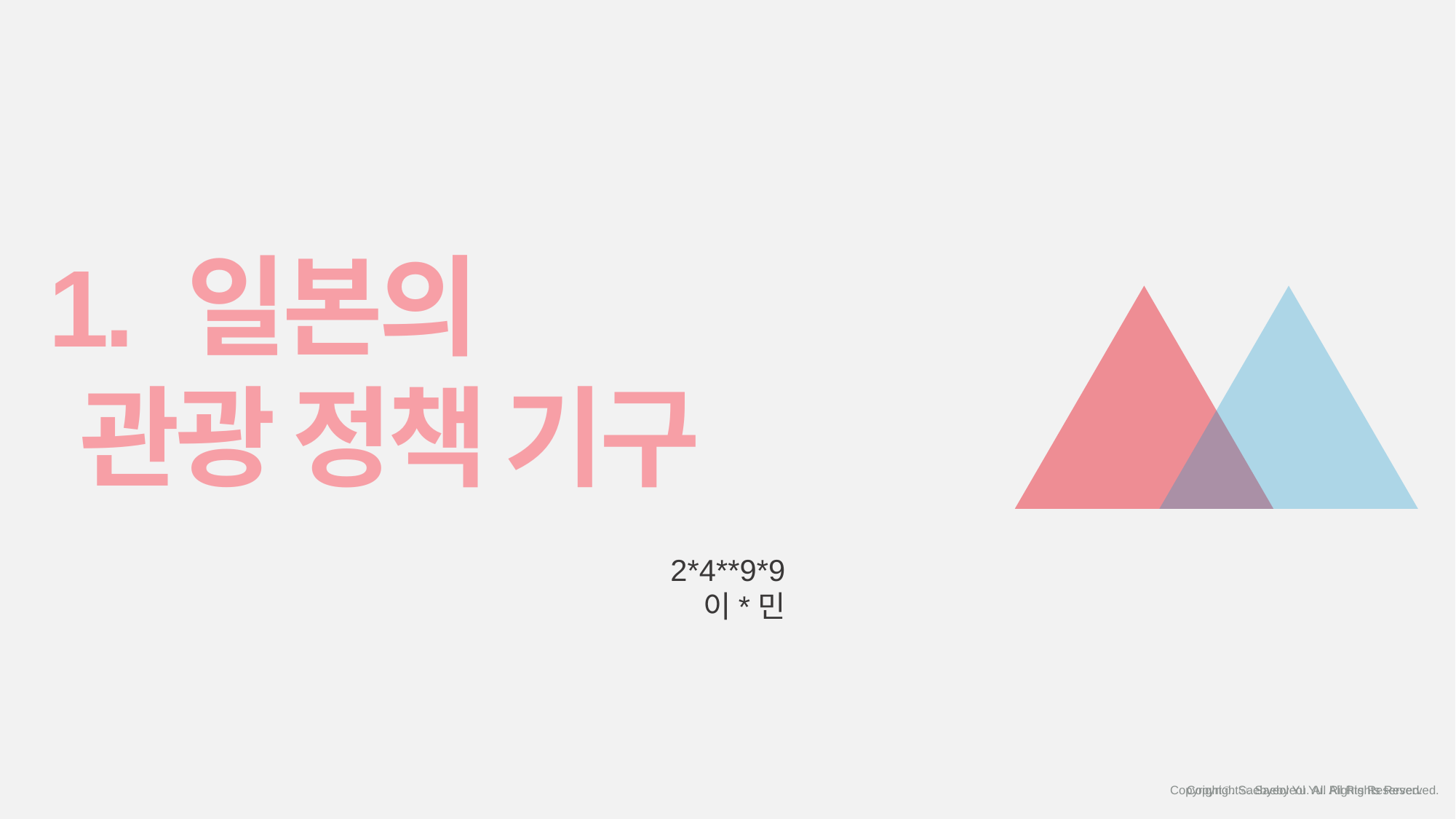

1. 일본의
           관광 정책 기구

2*4**9*9
이*민
Copyrightⓒ. Saebyeol Yu. All Rights Reserved.